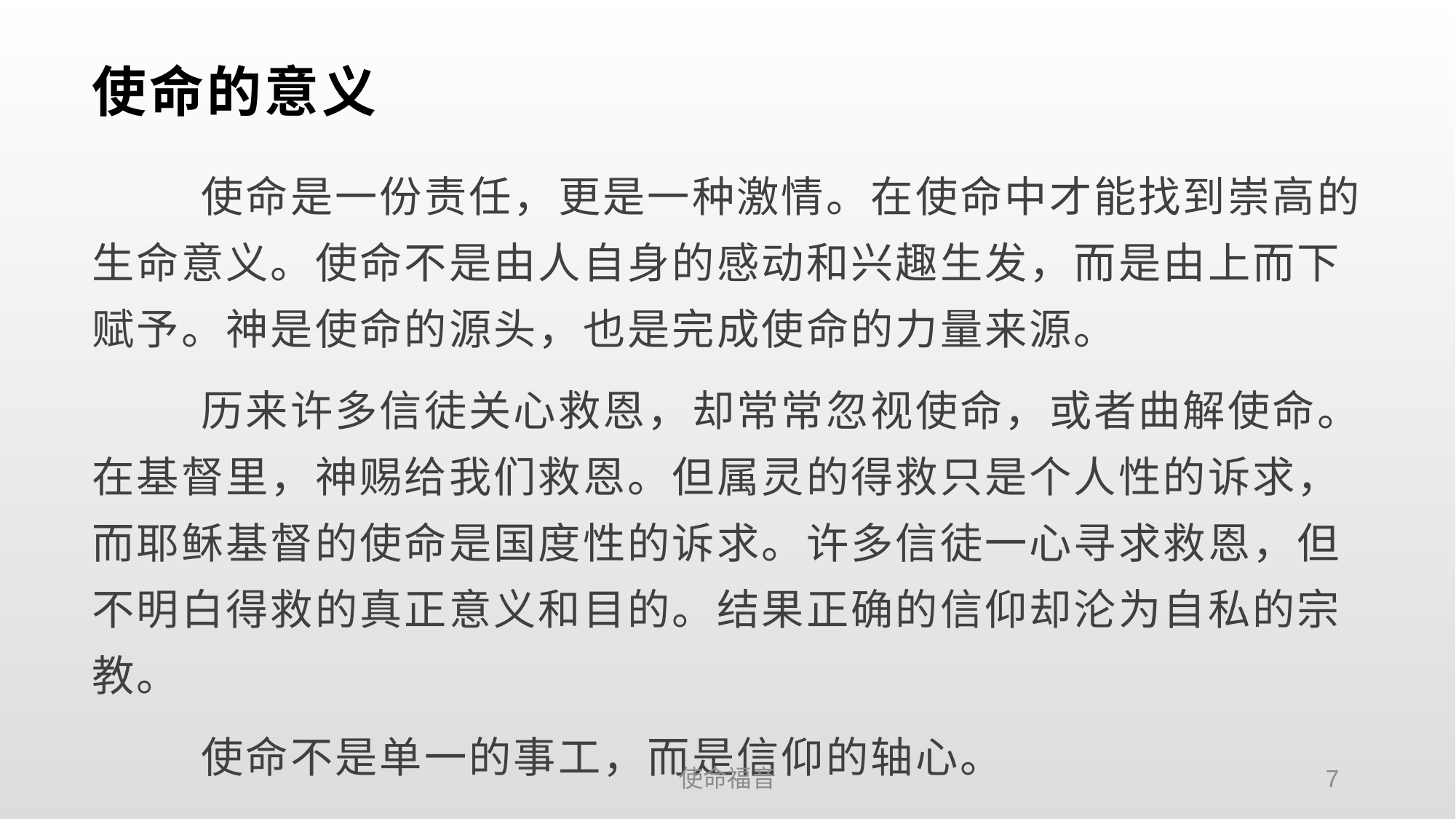

# 使命的意义
	使命是一份责任，更是一种激情。在使命中才能找到崇高的生命意义。使命不是由人自身的感动和兴趣生发，而是由上而下赋予。神是使命的源头，也是完成使命的力量来源。
	历来许多信徒关心救恩，却常常忽视使命，或者曲解使命。在基督里，神赐给我们救恩。但属灵的得救只是个人性的诉求，而耶稣基督的使命是国度性的诉求。许多信徒一心寻求救恩，但不明白得救的真正意义和目的。结果正确的信仰却沦为自私的宗教。
	使命不是单一的事工，而是信仰的轴心。
使命福音
7